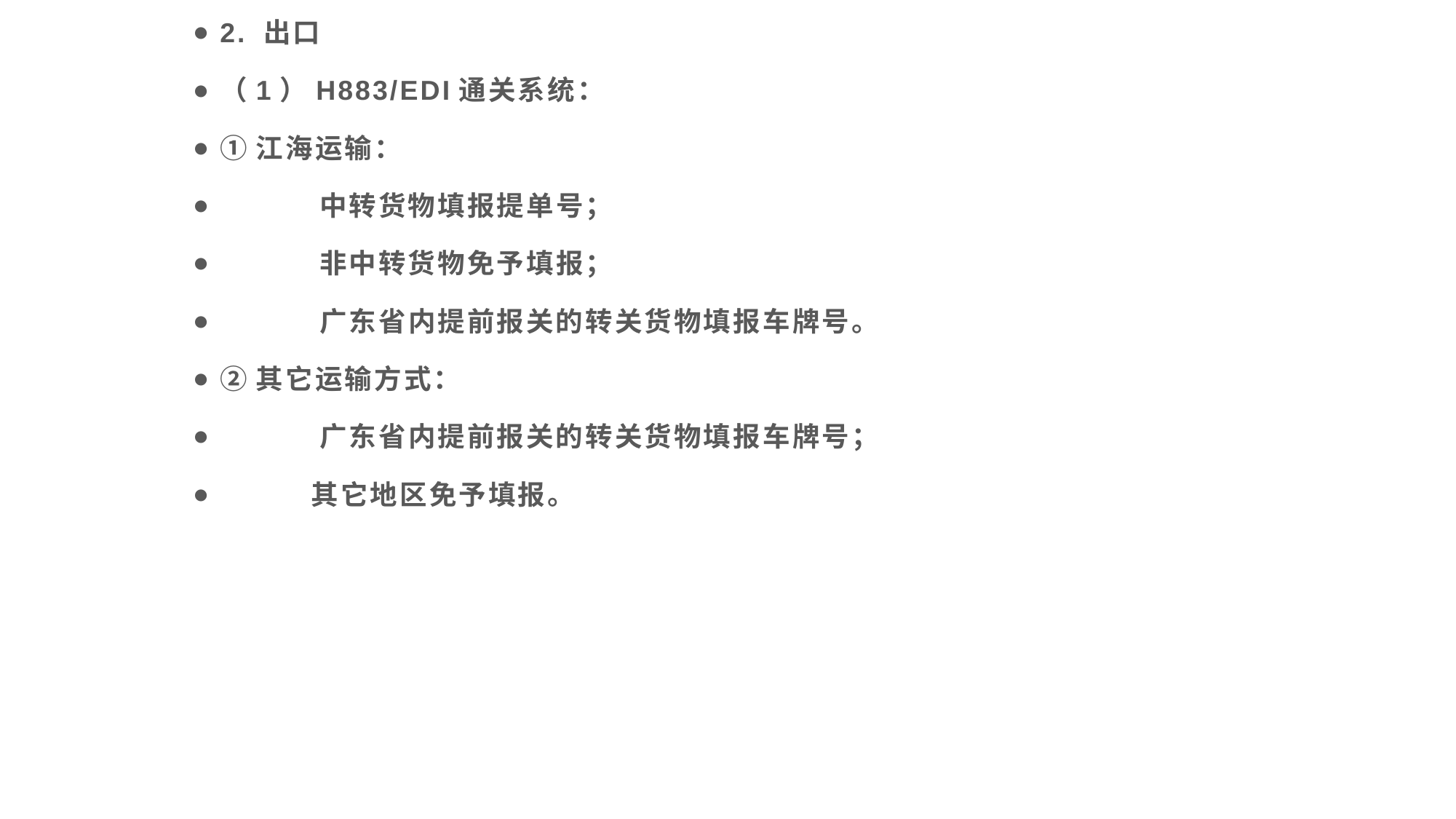

2. 出口
（1）H883/EDI通关系统：
①江海运输：
           中转货物填报提单号；
           非中转货物免予填报；
           广东省内提前报关的转关货物填报车牌号。
②其它运输方式：
           广东省内提前报关的转关货物填报车牌号；
          其它地区免予填报。